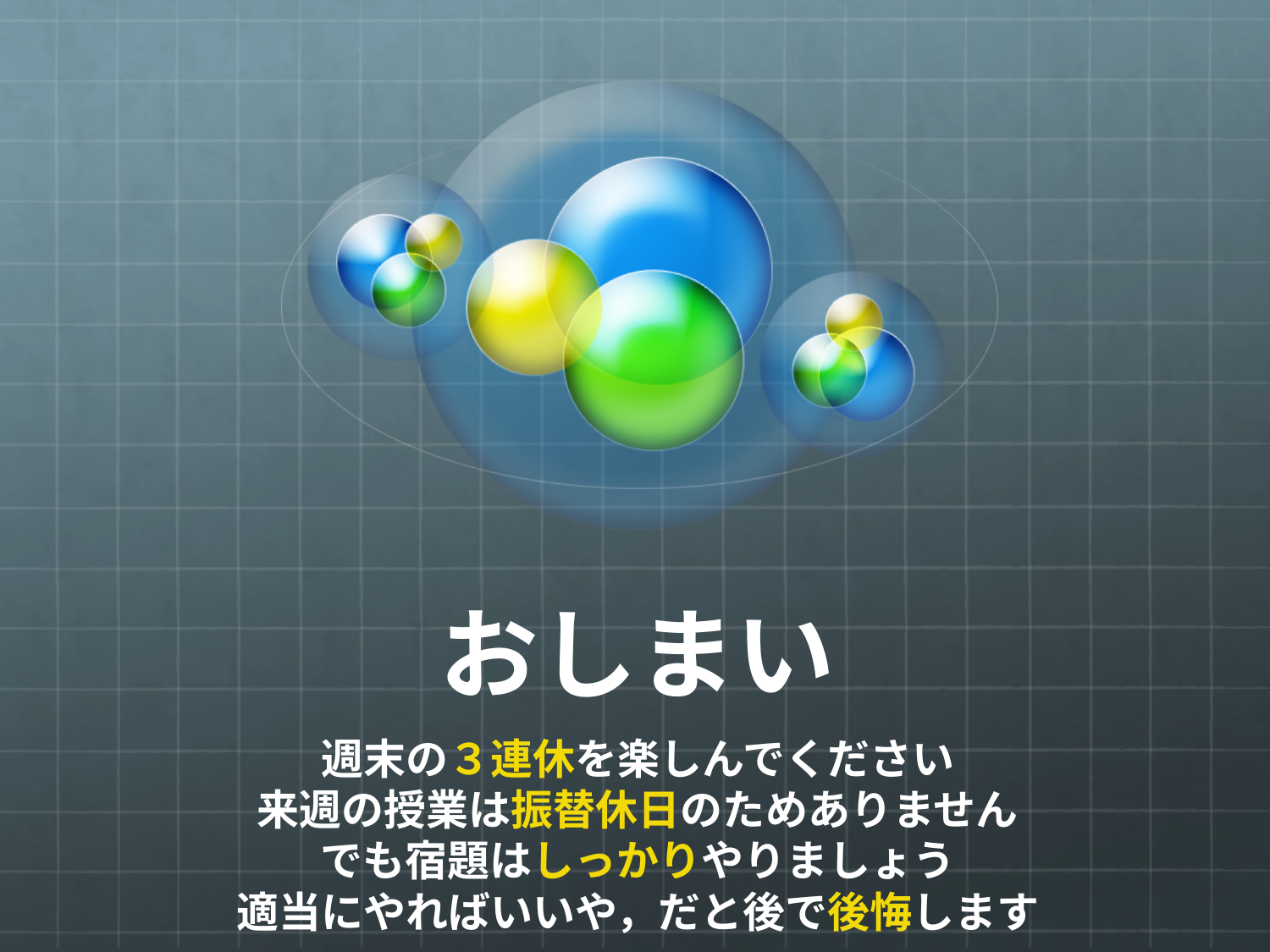

# おしまい
週末の３連休を楽しんでください
来週の授業は振替休日のためありません
でも宿題はしっかりやりましょう
適当にやればいいや，だと後で後悔します